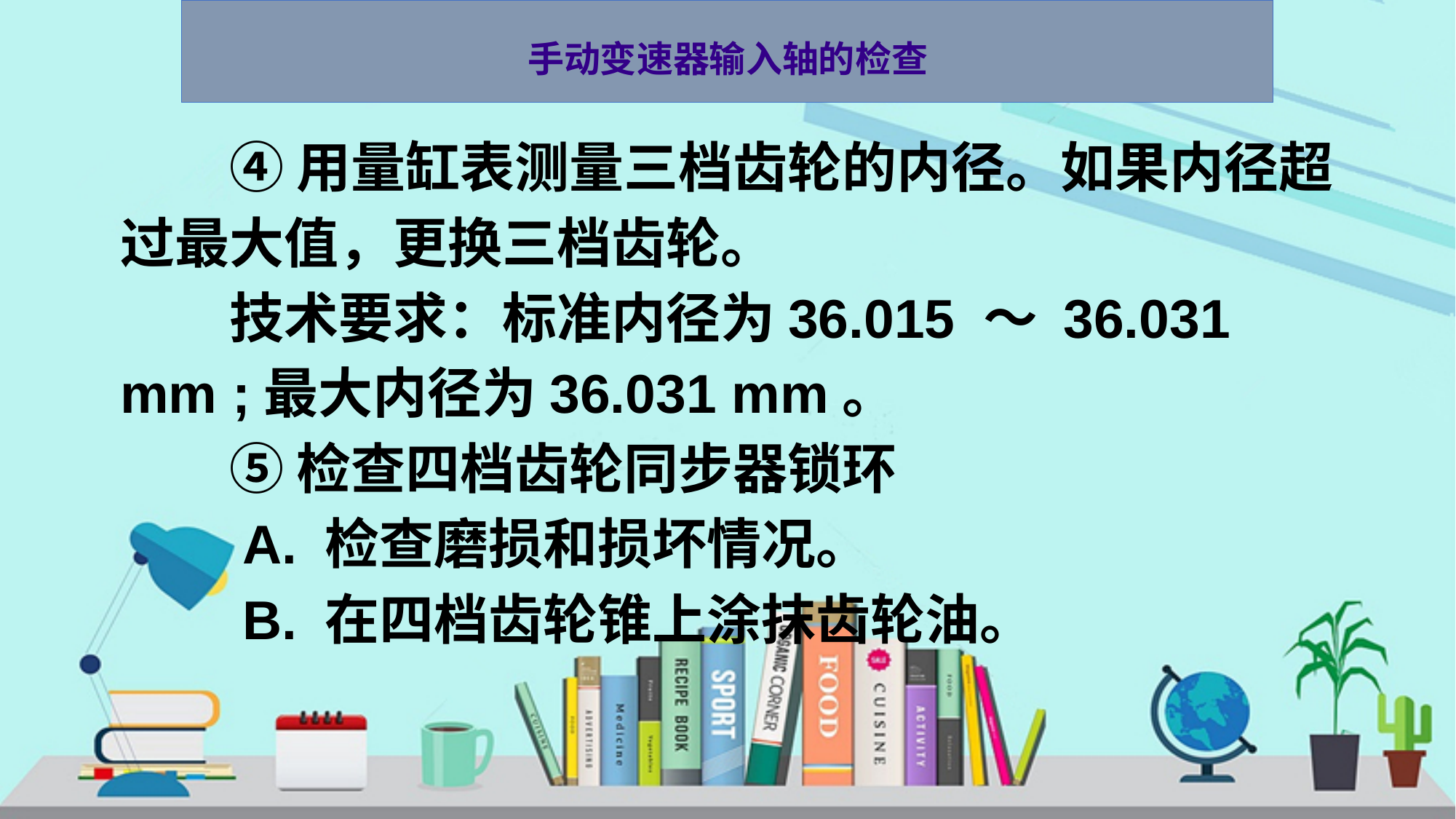

手动变速器输入轴的检查

　　④ 用量缸表测量三档齿轮的内径。如果内径超过最大值，更换三档齿轮。
　　技术要求：标准内径为36.015 ～ 36.031 mm ;最大内径为36.031 mm。
　　⑤ 检查四档齿轮同步器锁环
　　A. 检查磨损和损坏情况。
　　B. 在四档齿轮锥上涂抹齿轮油。